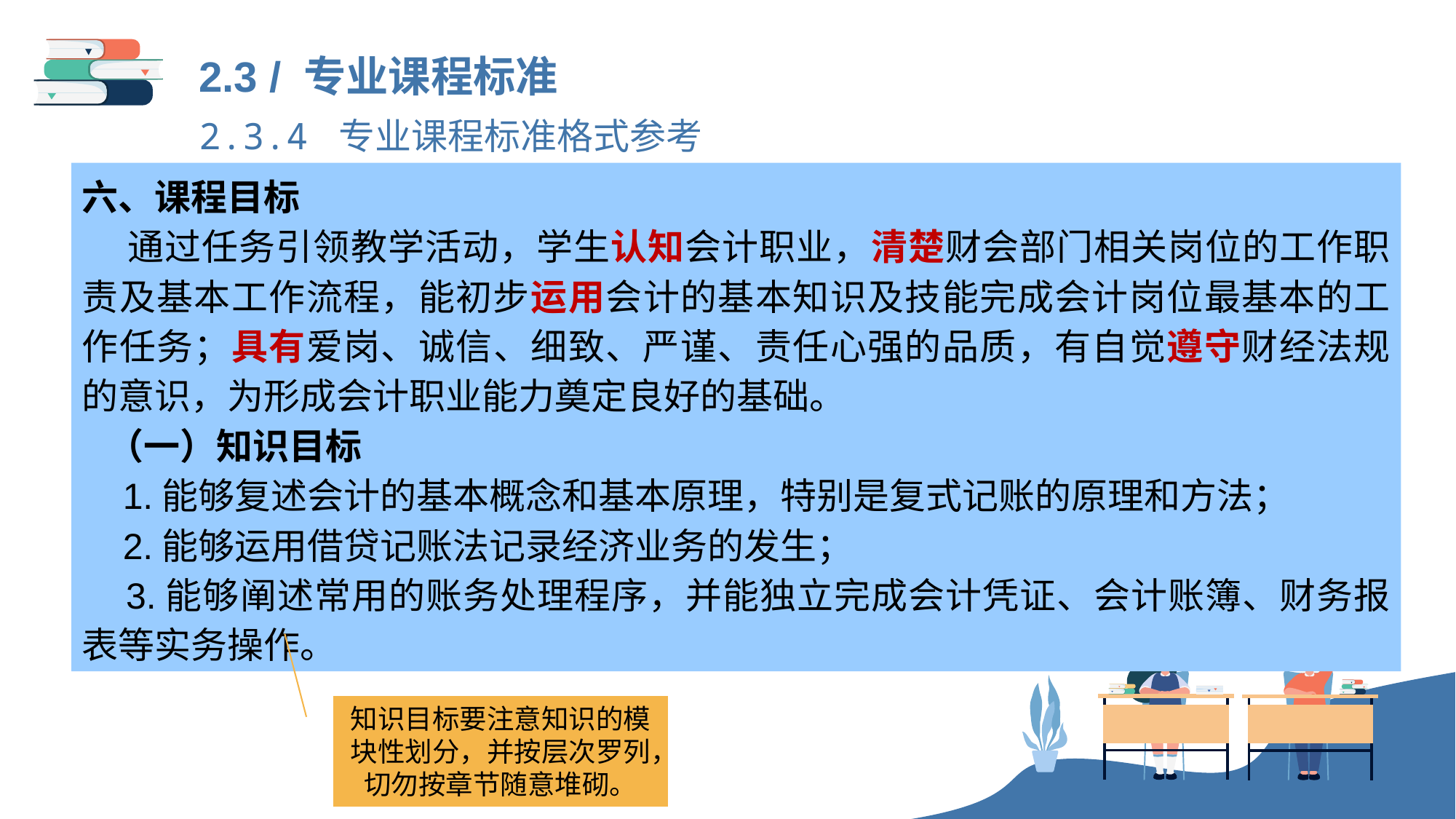

2.3 / 专业课程标准
2.3.4 专业课程标准格式参考
六、课程目标
    通过任务引领教学活动，学生认知会计职业，清楚财会部门相关岗位的工作职责及基本工作流程，能初步运用会计的基本知识及技能完成会计岗位最基本的工作任务；具有爱岗、诚信、细致、严谨、责任心强的品质，有自觉遵守财经法规的意识，为形成会计职业能力奠定良好的基础。
  （一）知识目标
    1.能够复述会计的基本概念和基本原理，特别是复式记账的原理和方法；
    2.能够运用借贷记账法记录经济业务的发生；
    3.能够阐述常用的账务处理程序，并能独立完成会计凭证、会计账簿、财务报表等实务操作。
知识目标要注意知识的模块性划分，并按层次罗列，切勿按章节随意堆砌。